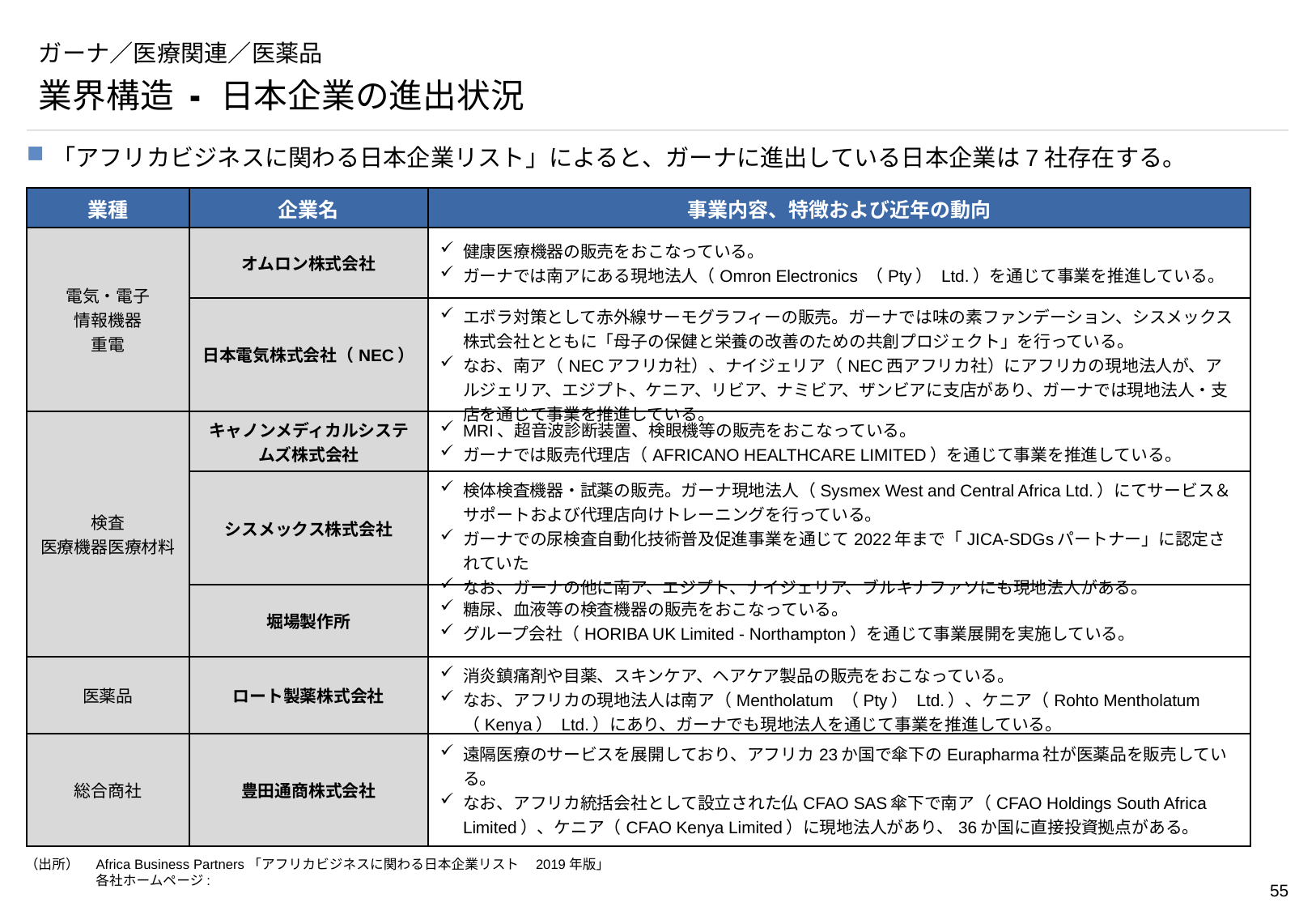

# ガーナ／医療関連／医薬品
業界構造 - 日本企業の進出状況
「アフリカビジネスに関わる日本企業リスト」によると、ガーナに進出している日本企業は7社存在する。
| 業種 | 企業名 | 事業内容、特徴および近年の動向 |
| --- | --- | --- |
| 電気・電子 情報機器 重電 | オムロン株式会社 | 健康医療機器の販売をおこなっている。 ガーナでは南アにある現地法人（Omron Electronics （Pty） Ltd.）を通じて事業を推進している。 |
|  | 日本電気株式会社（NEC） | エボラ対策として赤外線サーモグラフィーの販売。ガーナでは味の素ファンデーション、シスメックス株式会社とともに「母子の保健と栄養の改善のための共創プロジェクト」を行っている。 なお、南ア（NECアフリカ社）、ナイジェリア（NEC西アフリカ社）にアフリカの現地法人が、アルジェリア、エジプト、ケニア、リビア、ナミビア、ザンビアに支店があり、ガーナでは現地法人・支店を通じて事業を推進している。 |
| 検査 医療機器医療材料 | キャノンメディカルシステムズ株式会社 | MRI、超音波診断装置、検眼機等の販売をおこなっている。 ガーナでは販売代理店（AFRICANO HEALTHCARE LIMITED）を通じて事業を推進している。 |
|  | シスメックス株式会社 | 検体検査機器・試薬の販売。ガーナ現地法人（Sysmex West and Central Africa Ltd.）にてサービス＆サポートおよび代理店向けトレーニングを行っている。 ガーナでの尿検査自動化技術普及促進事業を通じて2022年まで「JICA-SDGsパートナー」に認定されていた なお、ガーナの他に南ア、エジプト、ナイジェリア、ブルキナファソにも現地法人がある。 |
|  | 堀場製作所 | 糖尿、血液等の検査機器の販売をおこなっている。 グループ会社（HORIBA UK Limited - Northampton）を通じて事業展開を実施している。 |
| 医薬品 | ロート製薬株式会社 | 消炎鎮痛剤や目薬、スキンケア、ヘアケア製品の販売をおこなっている。 なお、アフリカの現地法人は南ア（Mentholatum （Pty） Ltd.）、ケニア（Rohto Mentholatum （Kenya） Ltd.）にあり、ガーナでも現地法人を通じて事業を推進している。 |
| 総合商社 | 豊田通商株式会社 | 遠隔医療のサービスを展開しており、アフリカ23か国で傘下のEurapharma社が医薬品を販売している。 なお、アフリカ統括会社として設立された仏CFAO SAS傘下で南ア（CFAO Holdings South Africa Limited）、ケニア（CFAO Kenya Limited）に現地法人があり、36か国に直接投資拠点がある。 |
（出所）　Africa Business Partners「アフリカビジネスに関わる日本企業リスト　2019年版」
　　　　 　各社ホームページ: